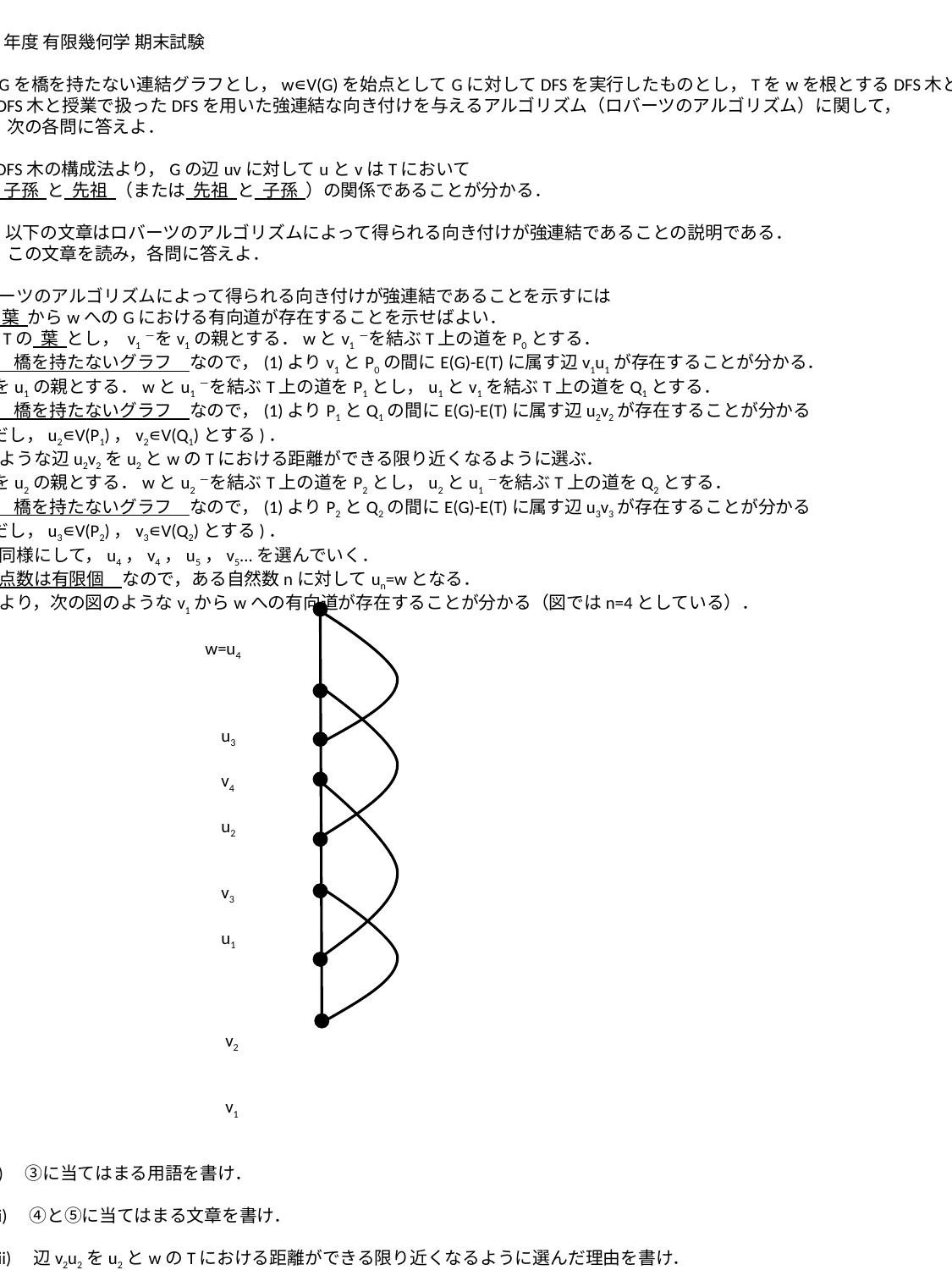

2017年度 有限幾何学 期末試験

問2 Gを橋を持たない連結グラフとし，w∊V(G)を始点としてGに対してDFSを実行したものとし，Tをwを根とするDFS木とする．
        DFS木と授業で扱ったDFSを用いた強連結な向き付けを与えるアルゴリズム（ロバーツのアルゴリズム）に関して，
　　  次の各問に答えよ．

DFS木の構成法より，Gの辺uvに対してuとvはTにおいて
  子孫  と  先祖  （または  先祖  と  子孫  ）の関係であることが分かる．
(2)　以下の文章はロバーツのアルゴリズムによって得られる向き付けが強連結であることの説明である．
　　  この文章を読み，各問に答えよ．
ロバーツのアルゴリズムによって得られる向き付けが強連結であることを示すには
Tの  葉  からwへのGにおける有向道が存在することを示せばよい．
v1をTの  葉  とし， v1－をv1の親とする．wとv1－を結ぶT上の道をP0とする．
Gは　橋を持たないグラフ　なので，(1)よりv1とP0の間にE(G)-E(T)に属す辺v1u1が存在することが分かる．
u1－をu1の親とする．wとu1－を結ぶT上の道をP1とし，u1とv1を結ぶT上の道をQ1とする．
Gは　橋を持たないグラフ　なので，(1)よりP1とQ1の間にE(G)-E(T)に属す辺u2v2が存在することが分かる
(ただし，u2∊V(P1)，v2∊V(Q1)とする)．
このような辺u2v2をu2とwのTにおける距離ができる限り近くなるように選ぶ．
u2－をu2の親とする．wとu2－を結ぶT上の道をP2とし，u2とu1－を結ぶT上の道をQ2とする．
Gは　橋を持たないグラフ　なので，(1)よりP2とQ2の間にE(G)-E(T)に属す辺u3v3が存在することが分かる
(ただし，u3∊V(P2)，v3∊V(Q2)とする)．
以下同様にして，u4，v4，u5，v5...を選んでいく．
　頂点数は有限個　なので，ある自然数nに対してun=wとなる．
以上より，次の図のようなv1からwへの有向道が存在することが分かる（図ではn=4としている）．

                                                            w=u4

                                                                u3

                                                                v4

                                                                u2

                                                                v3

                                                                u1

                                                                 v2

                                                                 v1

(2)-(i)　③に当てはまる用語を書け．

(2)-(ii)　④と⑤に当てはまる文章を書け．

(2)-(iii)　辺v2u2をu2とwのTにおける距離ができる限り近くなるように選んだ理由を書け．
v3をu1よりもwに近いところから取るため

(2)-(iv)　図にv1からwへの有向道を書き込み証明を完成させよ．